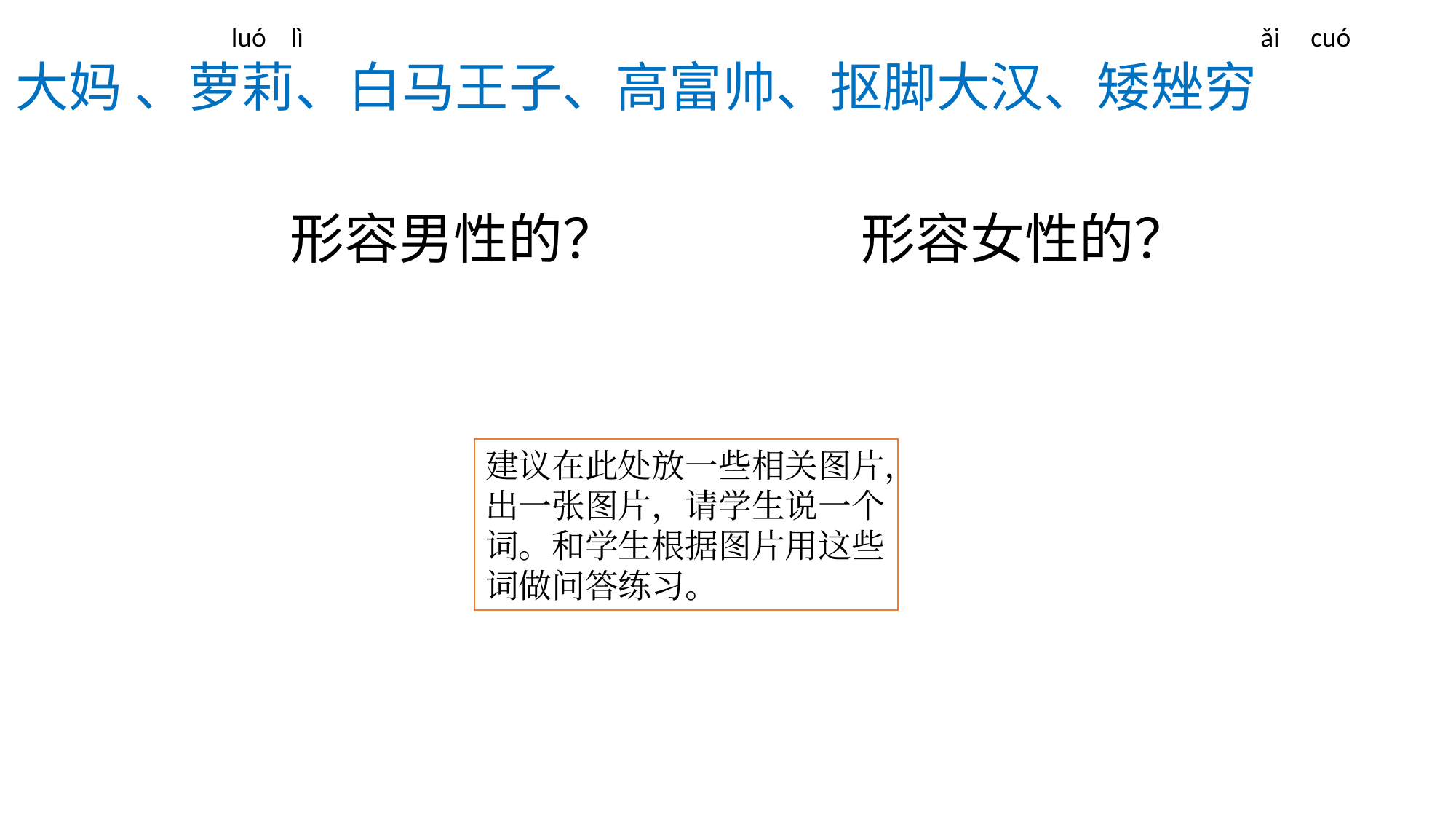

ǎi     cuó
luó    lì
大妈 、萝莉、白马王子、高富帅、抠脚大汉、矮矬穷
形容男性的？                    形容女性的？
建议在此处放一些相关图片，出一张图片，请学生说一个词。和学生根据图片用这些词做问答练习。